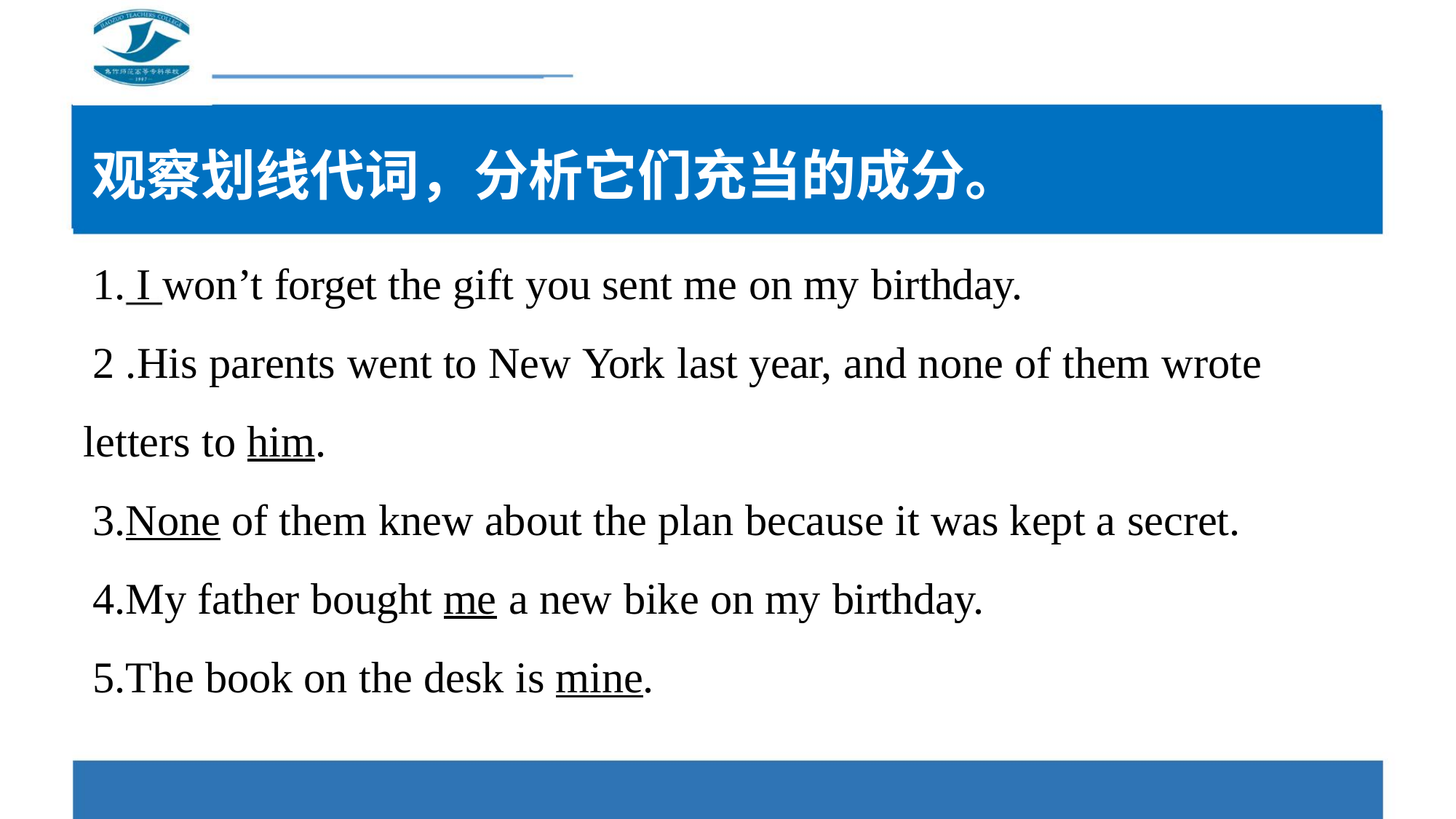

观察划线代词，分析它们充当的成分。
1. I won’t forget the gift you sent me on my birthday.
2 .His parents went to New York last year, and none of them wrote
letters to him.
3.None of them knew about the plan because it was kept a secret.
4.My father bought me a new bike on my birthday.
5.The book on the desk is mine.